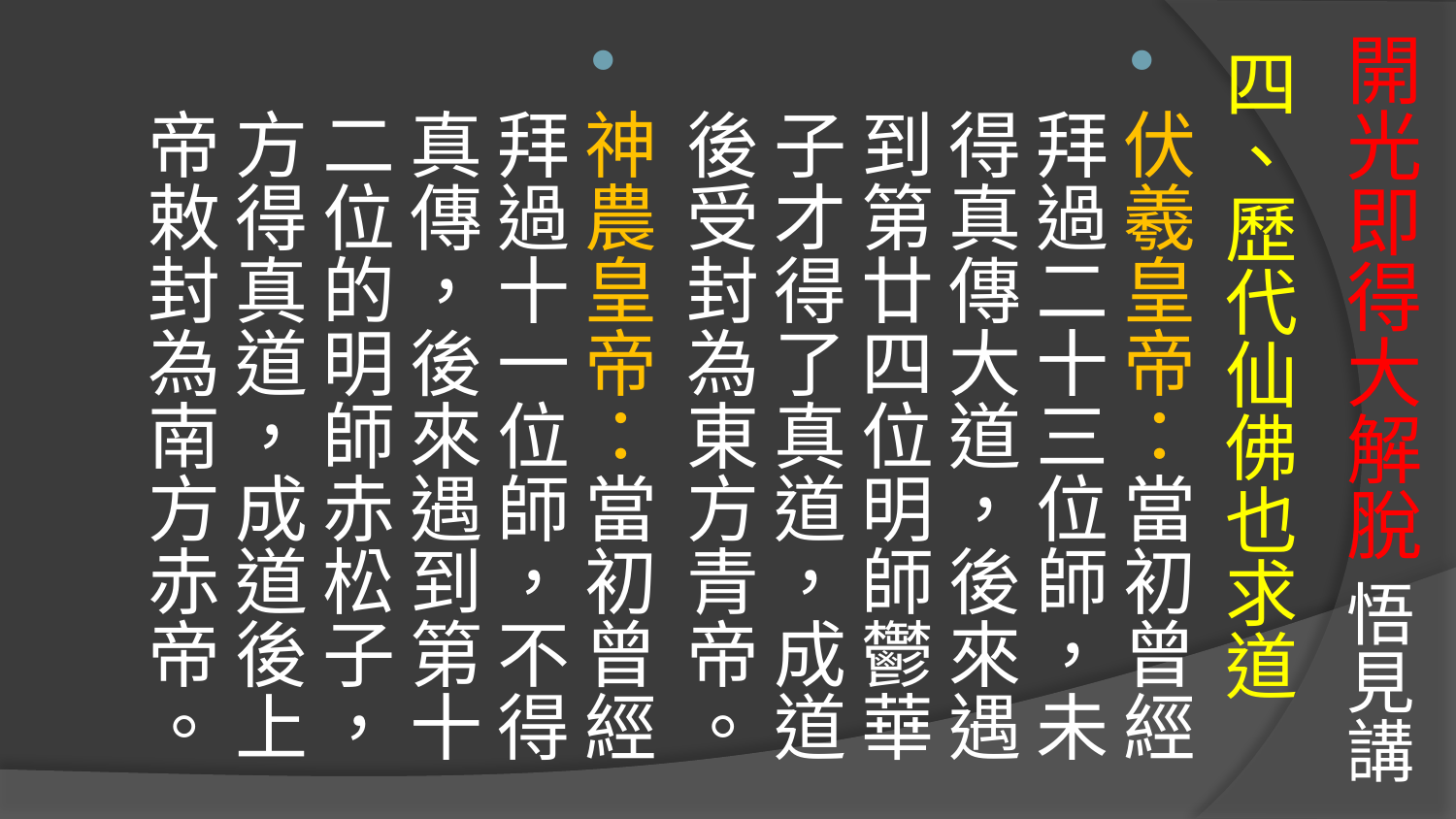

# 開光即得大解脫 悟見講
四、歷代仙佛也求道
伏羲皇帝：當初曾經拜過二十三位師，未得真傳大道，後來遇到第廿四位明師鬱華子才得了真道，成道後受封為東方青帝。
神農皇帝：當初曾經拜過十一位師，不得真傳，後來遇到第十二位的明師赤松子，方得真道，成道後上帝敕封為南方赤帝。